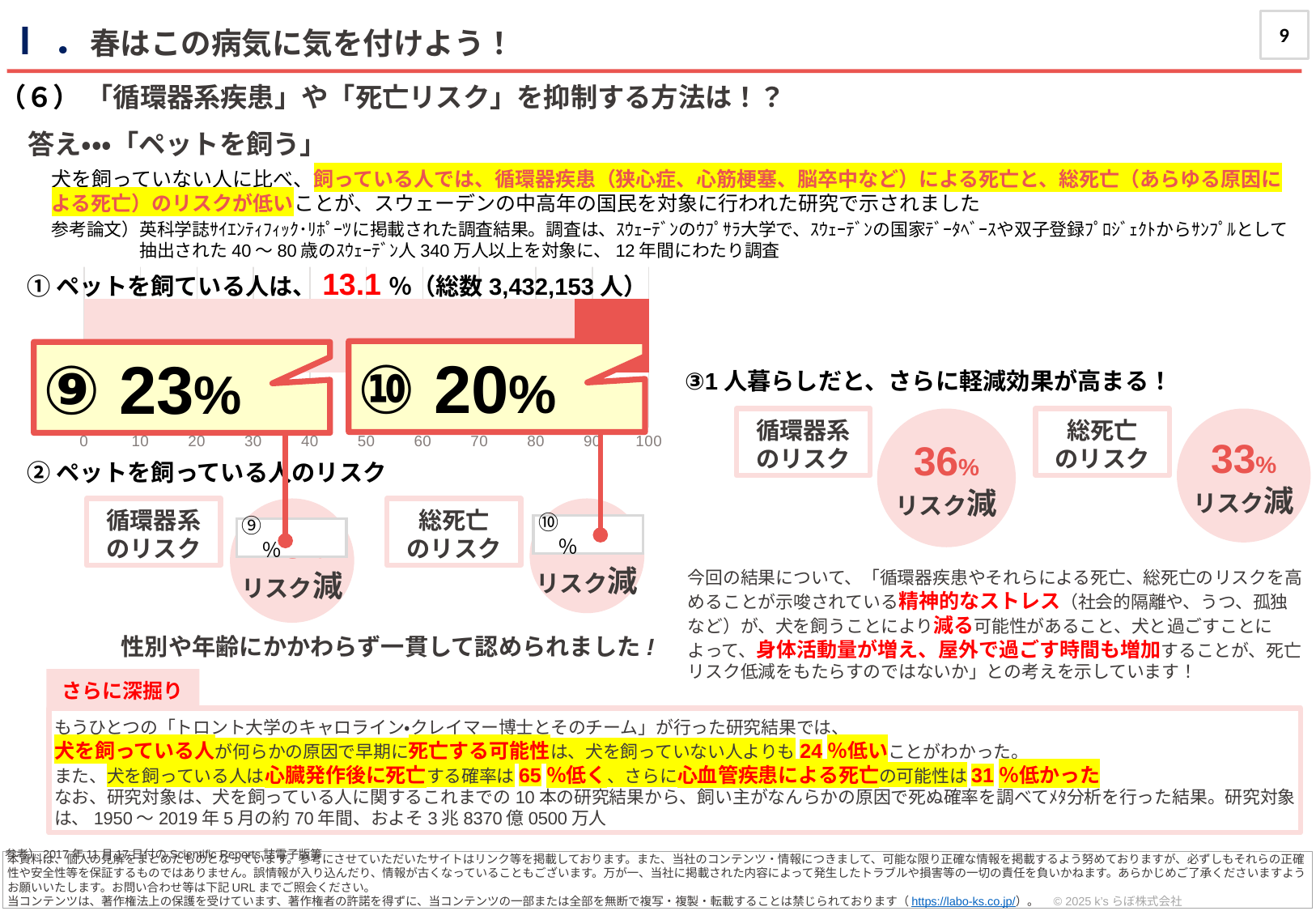

9
Ⅰ．春はこの病気に気を付けよう！
journal
（６） 「循環器系疾患」や「死亡リスク」を抑制する方法は！？
答え・・・「ペットを飼う」

犬を飼っていない人に比べ、飼っている人では、循環器疾患（狭心症、心筋梗塞、脳卒中など）による死亡と、総死亡（あらゆる原因による死亡）のリスクが低いことが、スウェーデンの中高年の国民を対象に行われた研究で示されました

参考論文）英科学誌ｻｲｴﾝﾃｨﾌｨｯｸ･ﾘﾎﾟｰﾂに掲載された調査結果。調査は、ｽｳｪｰﾃﾞﾝのｳﾌﾟｻﾗ大学で、ｽｳｪｰﾃﾞﾝの国家ﾃﾞｰﾀﾍﾞｰｽや双子登録ﾌﾟﾛｼﾞｪｸﾄからｻﾝﾌﾟﾙとして
　　　　　抽出された40～80歳のｽｳｪｰﾃﾞﾝ人340万人以上を対象に、12年間にわたり調査
答え・・・「ペットを飼う」

犬を飼っていない人に比べ、飼っている人では、循環器疾患（狭心症、心筋梗塞、脳卒中など）による死亡と、総死亡（あらゆる原因による死亡）のリスクが低いことが、スウェーデンの中高年の国民を対象に行われた研究で示されました

参考論文）英科学誌ｻｲｴﾝﾃｨﾌｨｯｸ･ﾘﾎﾟｰﾂに掲載された調査結果。調査は、ｽｳｪｰﾃﾞﾝのｳﾌﾟｻﾗ大学で、ｽｳｪｰﾃﾞﾝの国家ﾃﾞｰﾀﾍﾞｰｽや双子登録ﾌﾟﾛｼﾞｪｸﾄからｻﾝﾌﾟﾙとして
　　　　　抽出された40～80歳のｽｳｪｰﾃﾞﾝ人340万人以上を対象に、12年間にわたり調査

### Chart

| Category |  |  |
|---|---|---|
①ペットを飼ている人は、13.1％（総数3,432,153人）
⑩ 20%
⑨ 23%
③1人暮らしだと、さらに軽減効果が高まる！
循環器系
のリスク
36%
リスク減
総死亡
のリスク
33%
リスク減
②ペットを飼っている人のリスク
循環器系
のリスク
23%
リスク減
総死亡
のリスク
20%
リスク減
⑩　　　　％
⑨　　　　％
今回の結果について、「循環器疾患やそれらによる死亡、総死亡のリスクを高めることが示唆されている精神的なストレス（社会的隔離や、うつ、孤独など）が、犬を飼うことにより減る可能性があること、犬と過ごすことによって、身体活動量が増え、屋外で過ごす時間も増加することが、死亡リスク低減をもたらすのではないか」との考えを示しています！
性別や年齢にかかわらず一貫して認められました!
さらに深掘り
もうひとつの「トロント大学のキャロライン・クレイマー博士とそのチーム」が行った研究結果では、
犬を飼っている人が何らかの原因で早期に死亡する可能性は、犬を飼っていない人よりも24％低いことがわかった。
また、犬を飼っている人は心臓発作後に死亡する確率は65％低く、さらに心血管疾患による死亡の可能性は31％低かった
なお、研究対象は、犬を飼っている人に関するこれまでの10本の研究結果から、飼い主がなんらかの原因で死ぬ確率を調べてﾒﾀ分析を行った結果。研究対象は、1950～2019年5月の約70年間、およそ3兆8370億0500万人
もうひとつの「トロント大学のキャロライン・クレイマー博士とそのチーム」が行った研究結果では、
犬を飼っている人が何らかの原因で早期に死亡する可能性は、犬を飼っていない人よりも24％低いことがわかった。
また、犬を飼っている人は心臓発作後に死亡する確率は65％低く、さらに心血管疾患による死亡の可能性は31％低かった
なお、研究対象は、犬を飼っている人に関するこれまでの10本の研究結果から、飼い主がなんらかの原因で死ぬ確率を調べてﾒﾀ分析を行った結果。研究対象は、1950～2019年5月の約70年間、およそ3兆8370億0500万人
参考）2017年11月17日付のScientific Reports誌電子版等